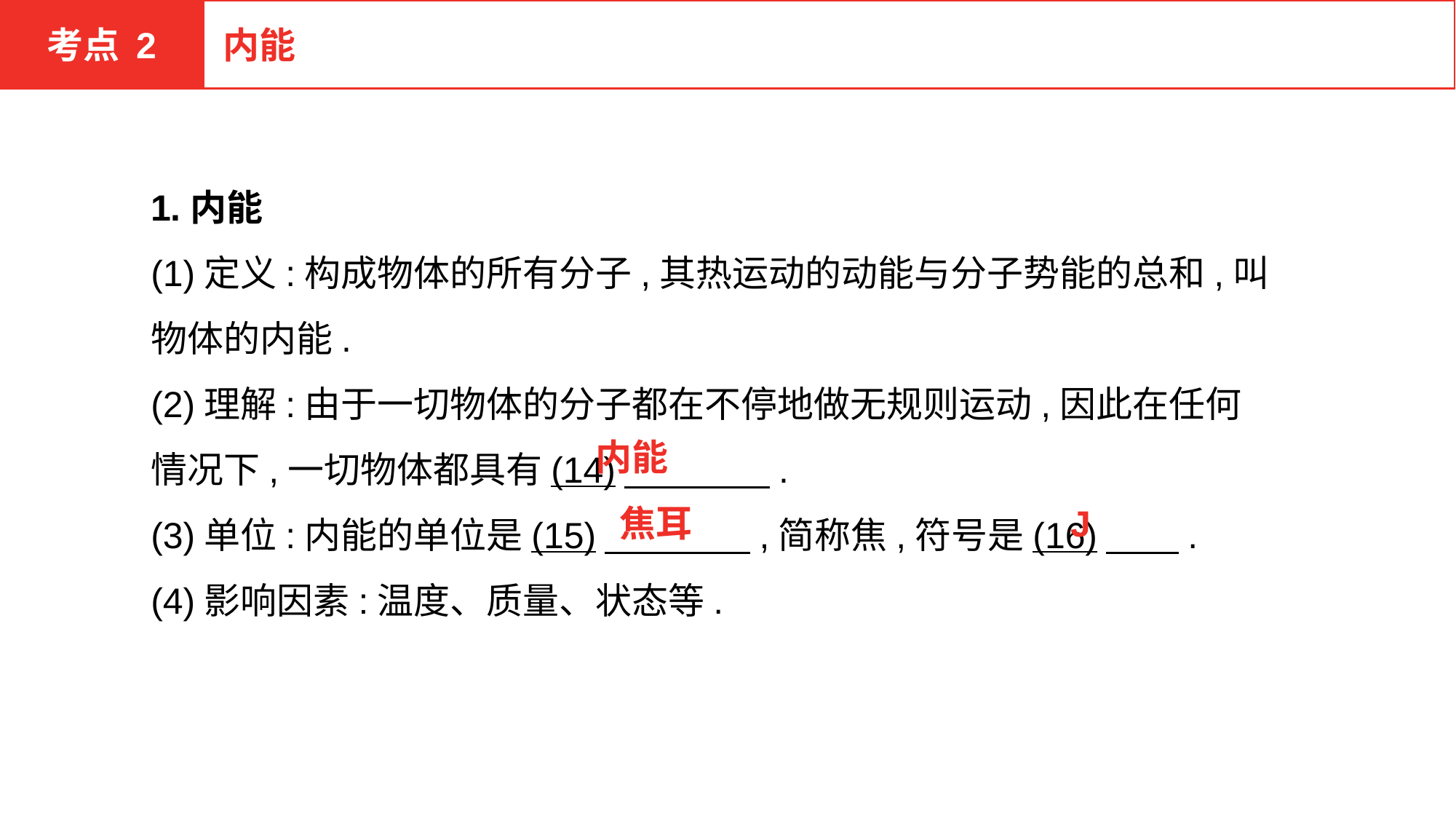

考点 2
内能
1.内能
(1)定义:构成物体的所有分子,其热运动的动能与分子势能的总和,叫物体的内能.
(2)理解:由于一切物体的分子都在不停地做无规则运动,因此在任何情况下,一切物体都具有(14)　　　　.
(3)单位:内能的单位是(15)　　　　,简称焦,符号是(16)　　.
(4)影响因素:温度、质量、状态等.
内能
焦耳
J